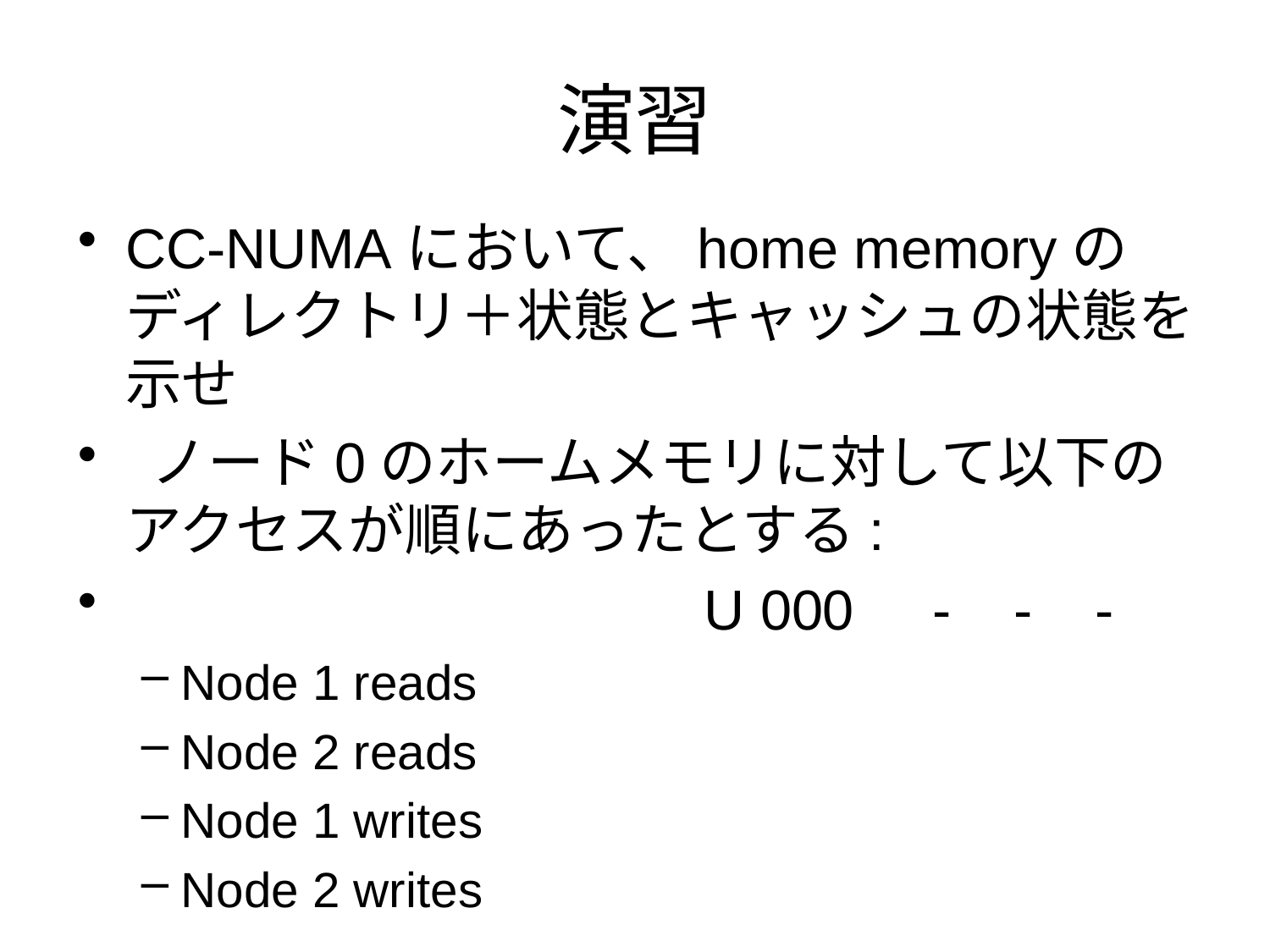

# 演習
CC-NUMAにおいて、home memoryのディレクトリ＋状態とキャッシュの状態を示せ
 ノード0のホームメモリに対して以下のアクセスが順にあったとする:
　　　　　　　　　　U 000     -    -    -
Node 1 reads
Node 2 reads
Node 1 writes
Node 2 writes